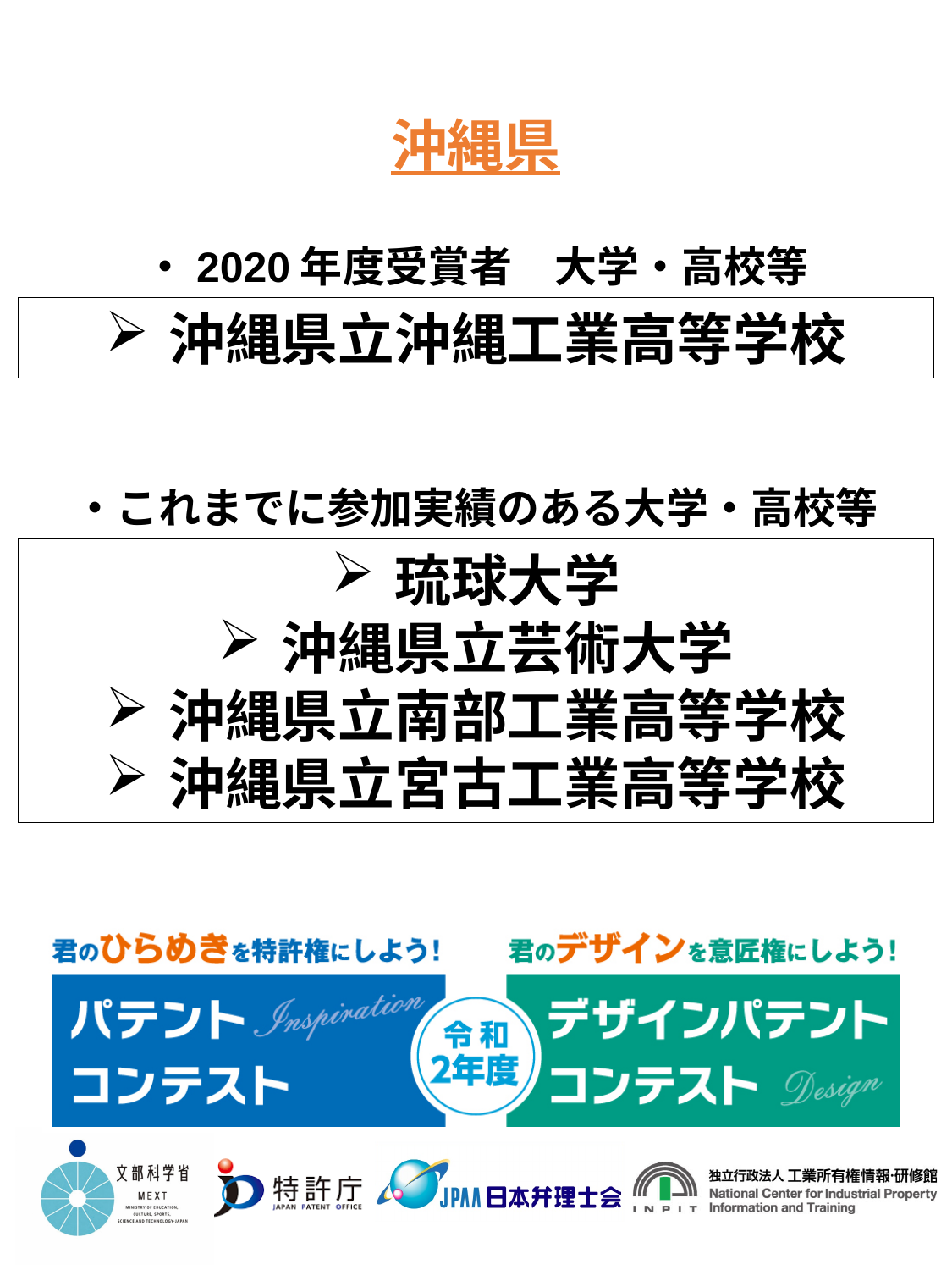

沖縄県
・2020年度受賞者　大学・高校等
沖縄県立沖縄工業高等学校
・これまでに参加実績のある大学・高校等
琉球大学
沖縄県立芸術大学
沖縄県立南部工業高等学校
沖縄県立宮古工業高等学校